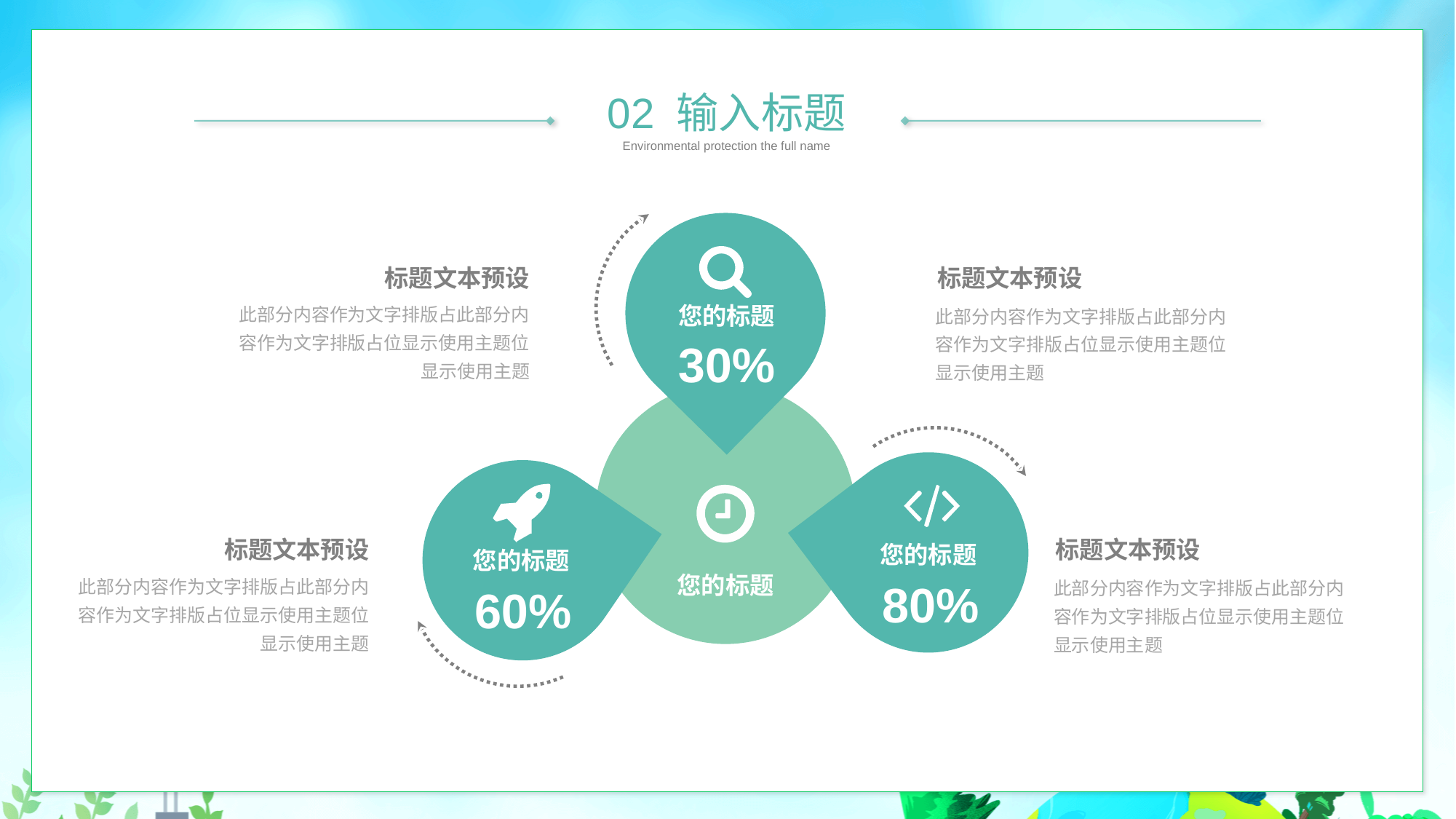

02 输入标题
Environmental protection the full name

您的标题

您的标题
您的标题
您的标题
标题文本预设
此部分内容作为文字排版占此部分内容作为文字排版占位显示使用主题位显示使用主题
标题文本预设
此部分内容作为文字排版占此部分内容作为文字排版占位显示使用主题位显示使用主题
30%
标题文本预设
此部分内容作为文字排版占此部分内容作为文字排版占位显示使用主题位显示使用主题
标题文本预设
此部分内容作为文字排版占此部分内容作为文字排版占位显示使用主题位显示使用主题
80%
60%